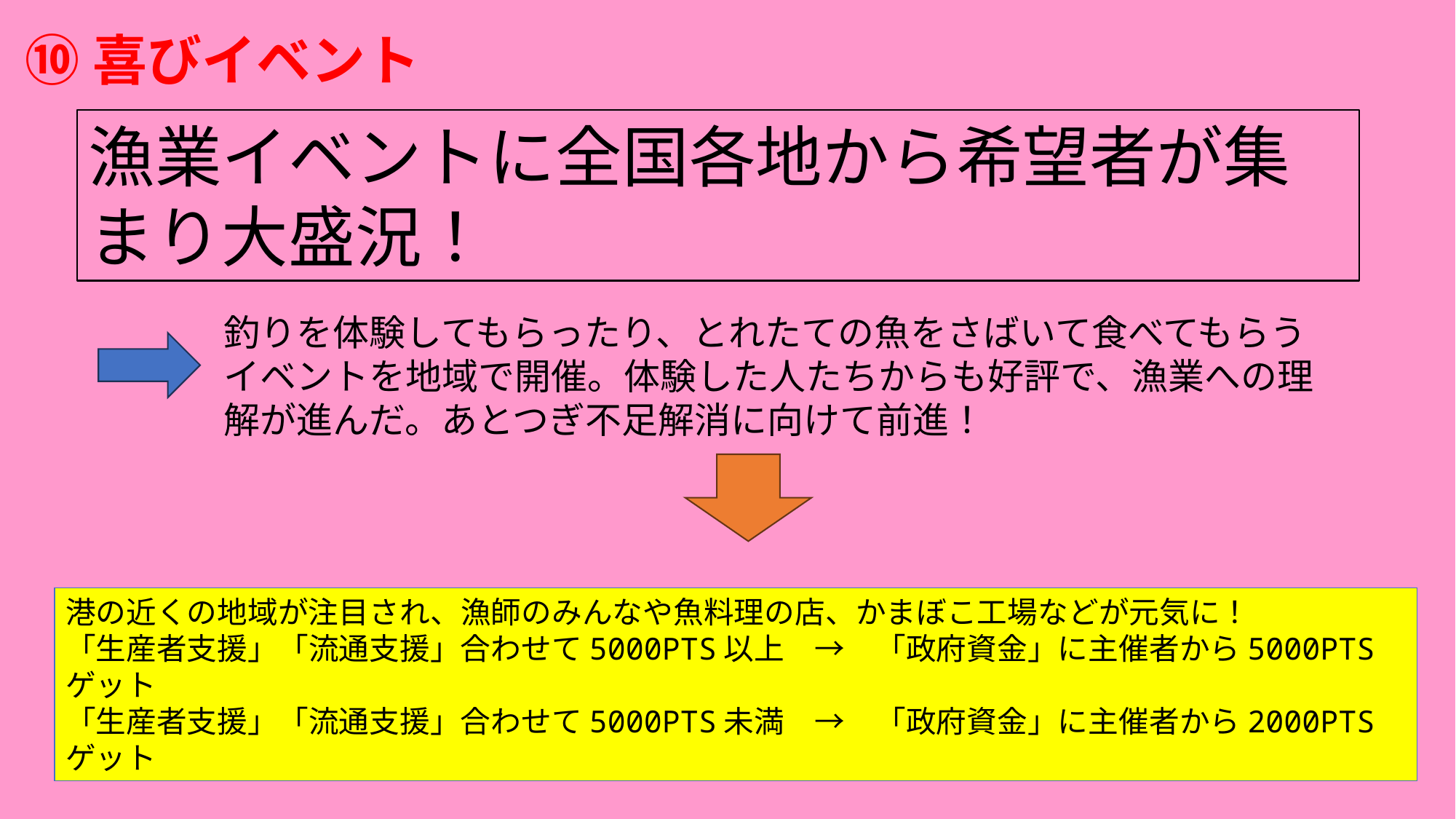

⑩喜びイベント
漁業イベントに全国各地から希望者が集まり大盛況！
釣りを体験してもらったり、とれたての魚をさばいて食べてもらうイベントを地域で開催。体験した人たちからも好評で、漁業への理解が進んだ。あとつぎ不足解消に向けて前進！

港の近くの地域が注目され、漁師のみんなや魚料理の店、かまぼこ工場などが元気に！
「生産者支援」「流通支援」合わせて5000PTS以上　→　「政府資金」に主催者から5000PTSゲット
「生産者支援」「流通支援」合わせて5000PTS未満　→　「政府資金」に主催者から2000PTSゲット